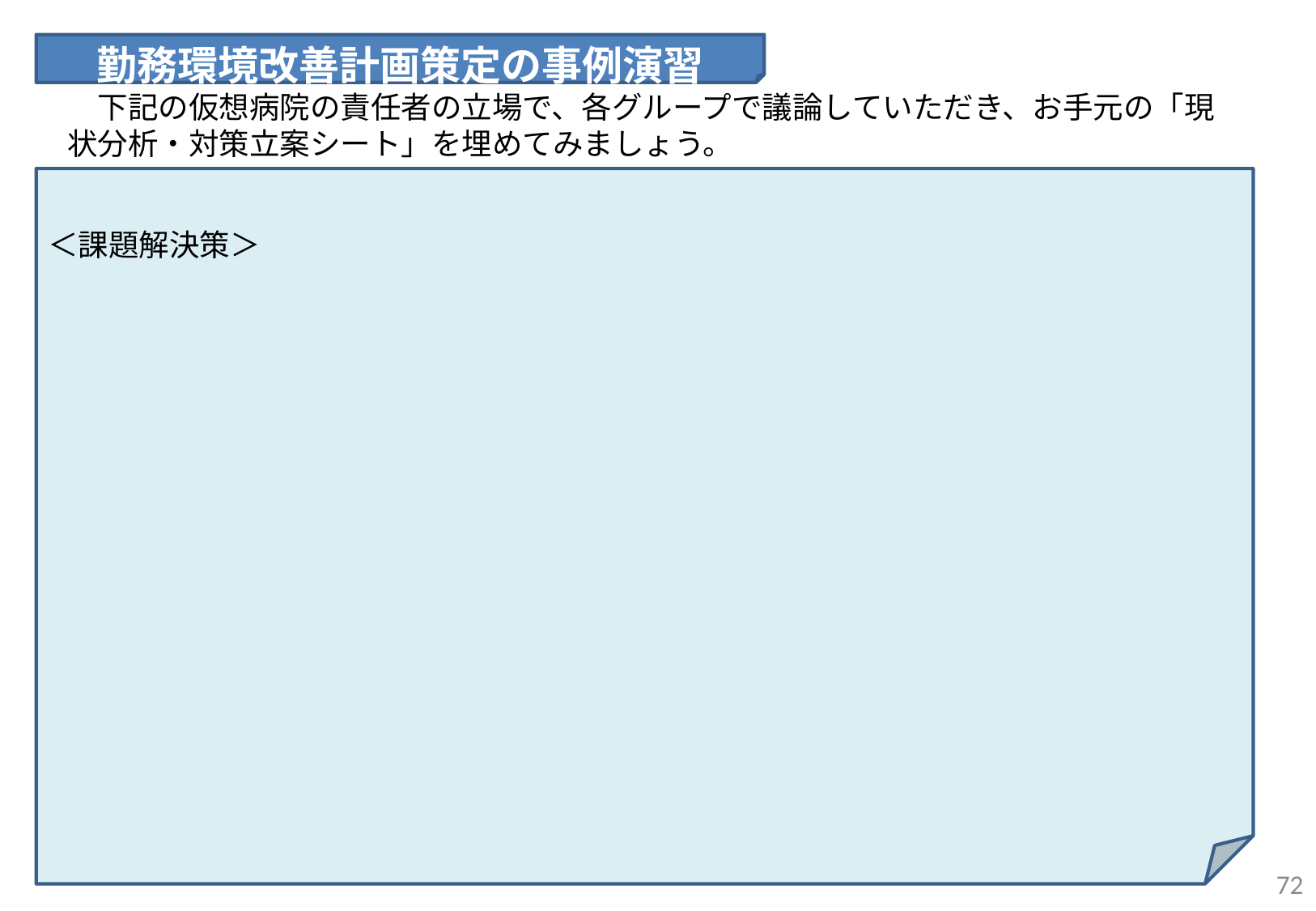

勤務環境改善計画策定の事例演習
　下記の仮想病院の責任者の立場で、各グループで議論していただき、お手元の「現状分析・対策立案シート」を埋めてみましょう。

＜課題解決策＞

72